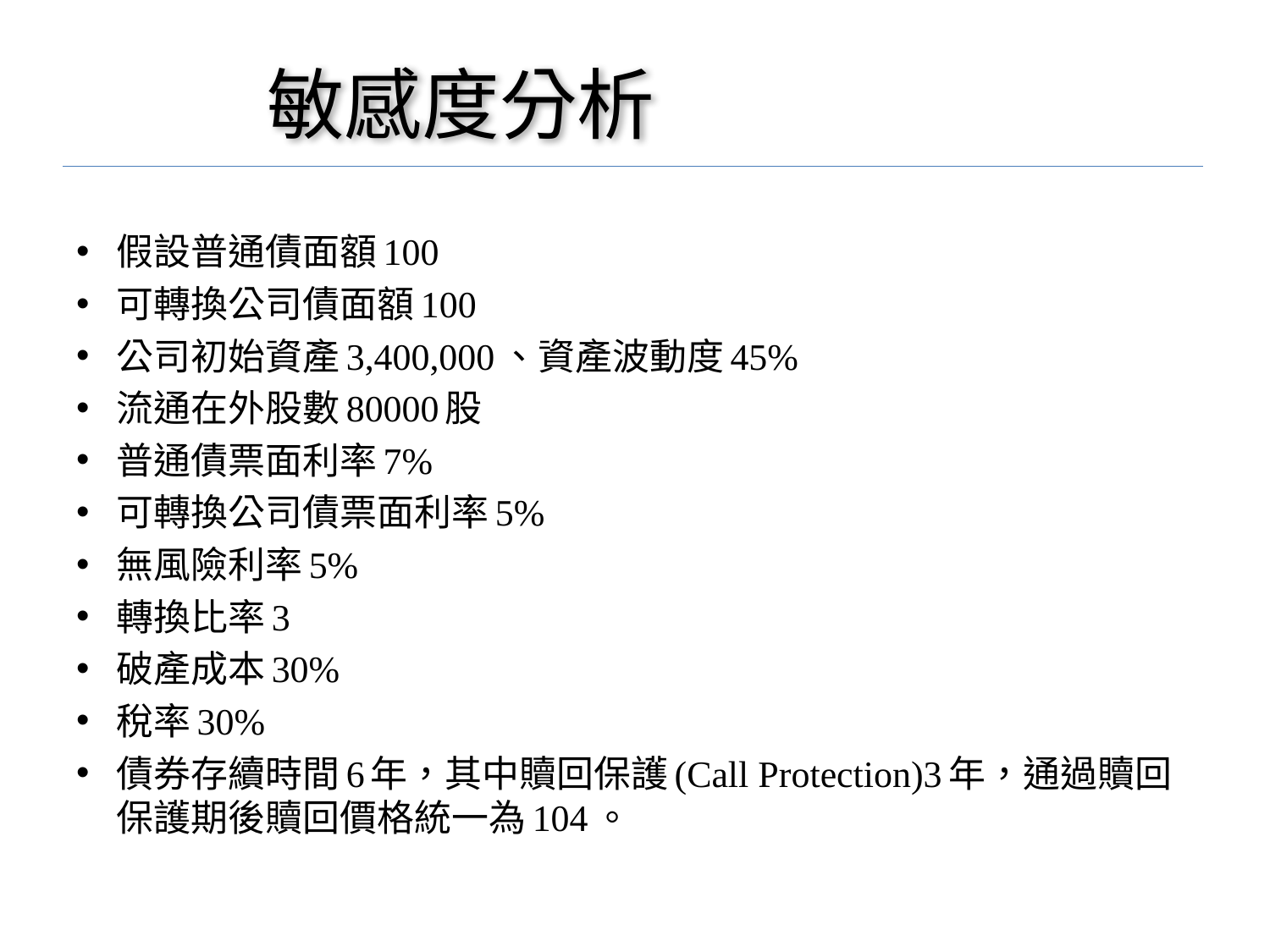

# 敏感度分析
假設普通債面額100
可轉換公司債面額100
公司初始資產3,400,000、資產波動度45%
流通在外股數80000股
普通債票面利率7%
可轉換公司債票面利率5%
無風險利率5%
轉換比率3
破產成本30%
稅率30%
債券存續時間6年，其中贖回保護(Call Protection)3年，通過贖回保護期後贖回價格統一為104。